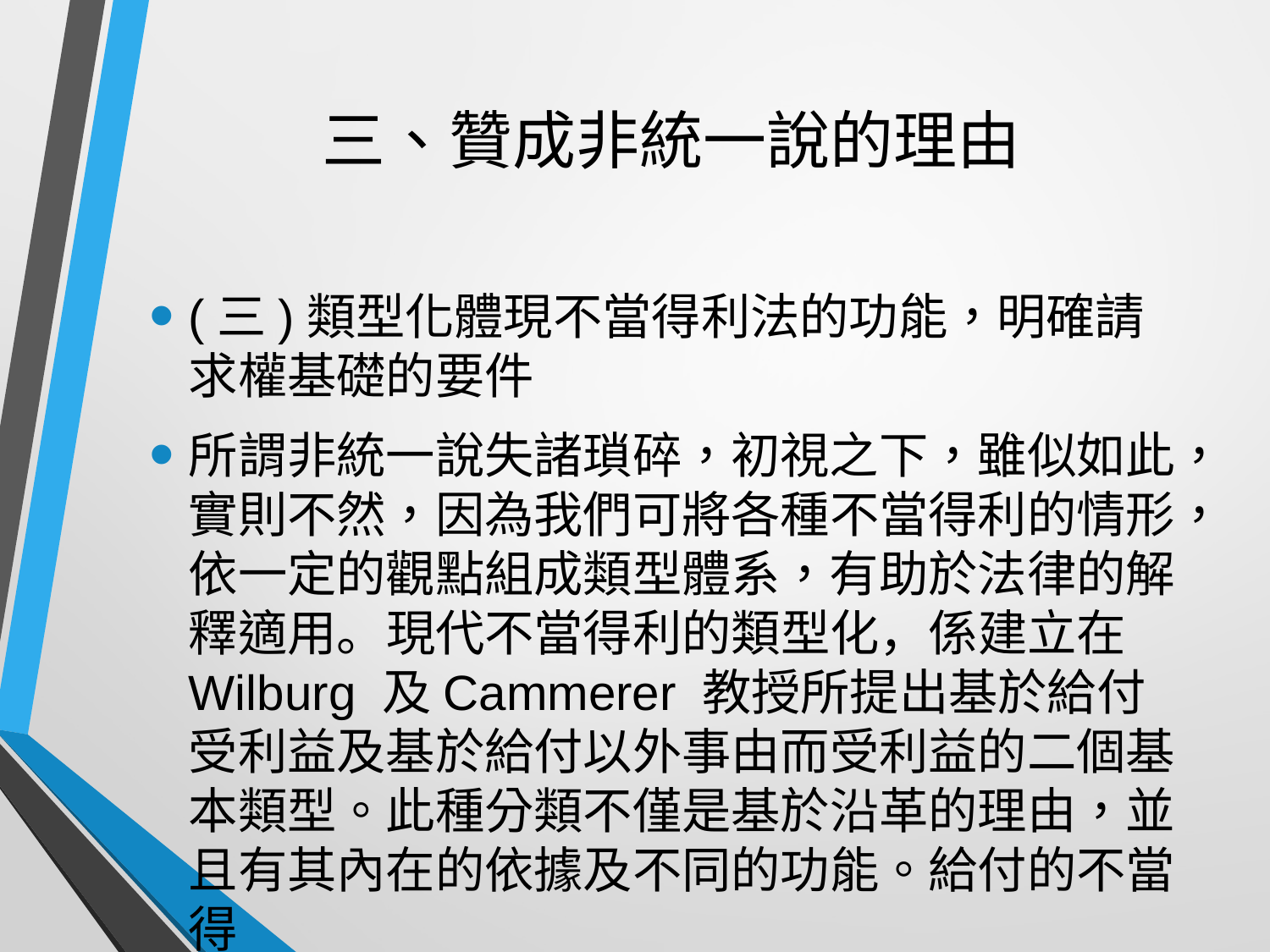

# 三、贊成非統一說的理由
(三)類型化體現不當得利法的功能，明確請求權基礎的要件
所謂非統一說失諸瑣碎，初視之下，雖似如此，實則不然，因為我們可將各種不當得利的情形，依一定的觀點組成類型體系，有助於法律的解釋適用。現代不當得利的類型化，係建立在Wilburg 及Cammerer 教授所提出基於給付受利益及基於給付以外事由而受利益的二個基本類型。此種分類不僅是基於沿革的理由，並且有其內在的依據及不同的功能。給付的不當得